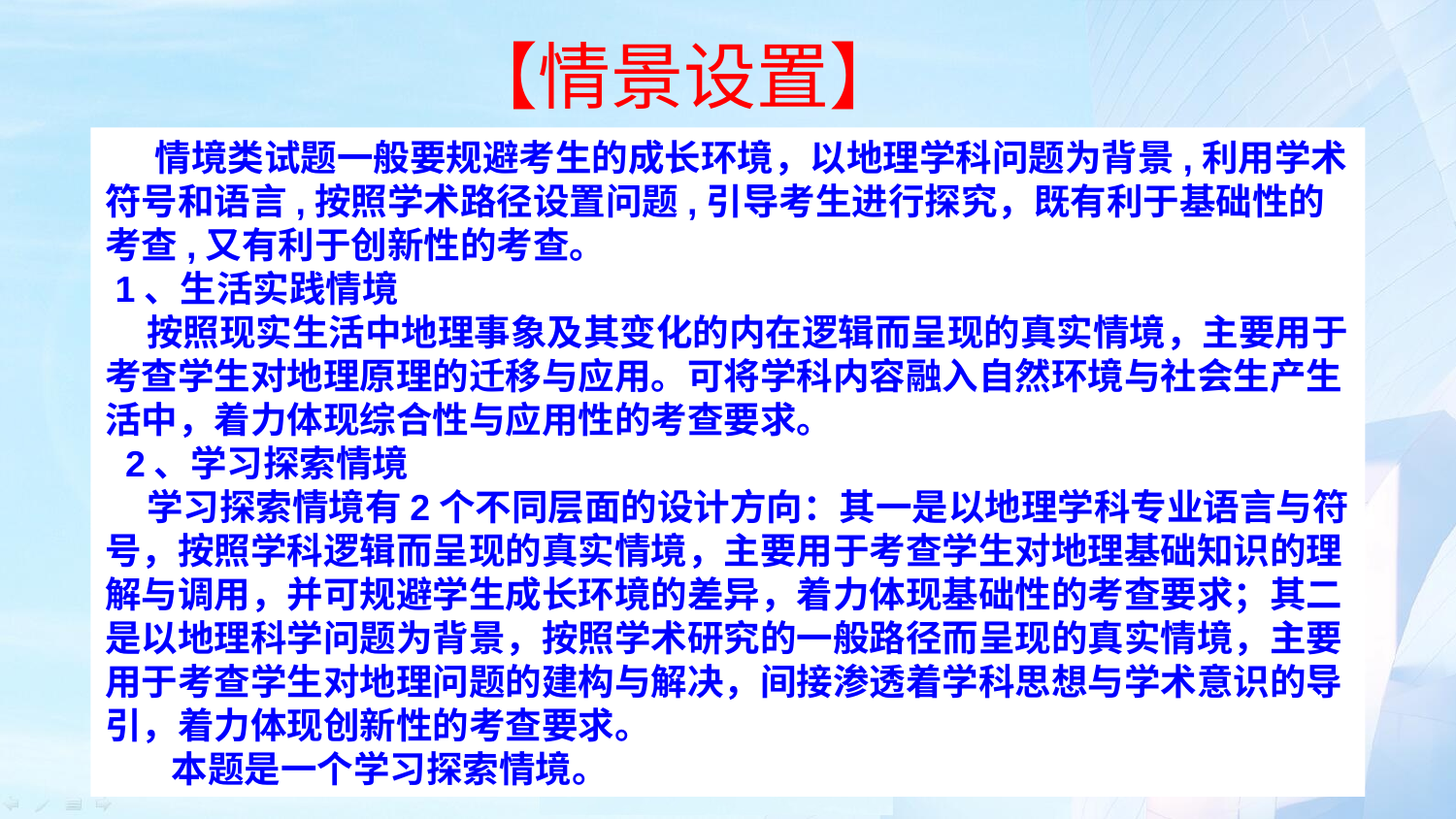

【情景设置】
     情境类试题一般要规避考生的成长环境，以地理学科问题为背景,利用学术符号和语言,按照学术路径设置问题,引导考生进行探究，既有利于基础性的考查,又有利于创新性的考查。
 1、生活实践情境
    按照现实生活中地理事象及其变化的内在逻辑而呈现的真实情境，主要用于考查学生对地理原理的迁移与应用。可将学科内容融入自然环境与社会生产生活中，着力体现综合性与应用性的考查要求。
  2、学习探索情境
    学习探索情境有2个不同层面的设计方向：其一是以地理学科专业语言与符号，按照学科逻辑而呈现的真实情境，主要用于考查学生对地理基础知识的理解与调用，并可规避学生成长环境的差异，着力体现基础性的考查要求；其二是以地理科学问题为背景，按照学术研究的一般路径而呈现的真实情境，主要用于考查学生对地理问题的建构与解决，间接渗透着学科思想与学术意识的导引，着力体现创新性的考查要求。
       本题是一个学习探索情境。